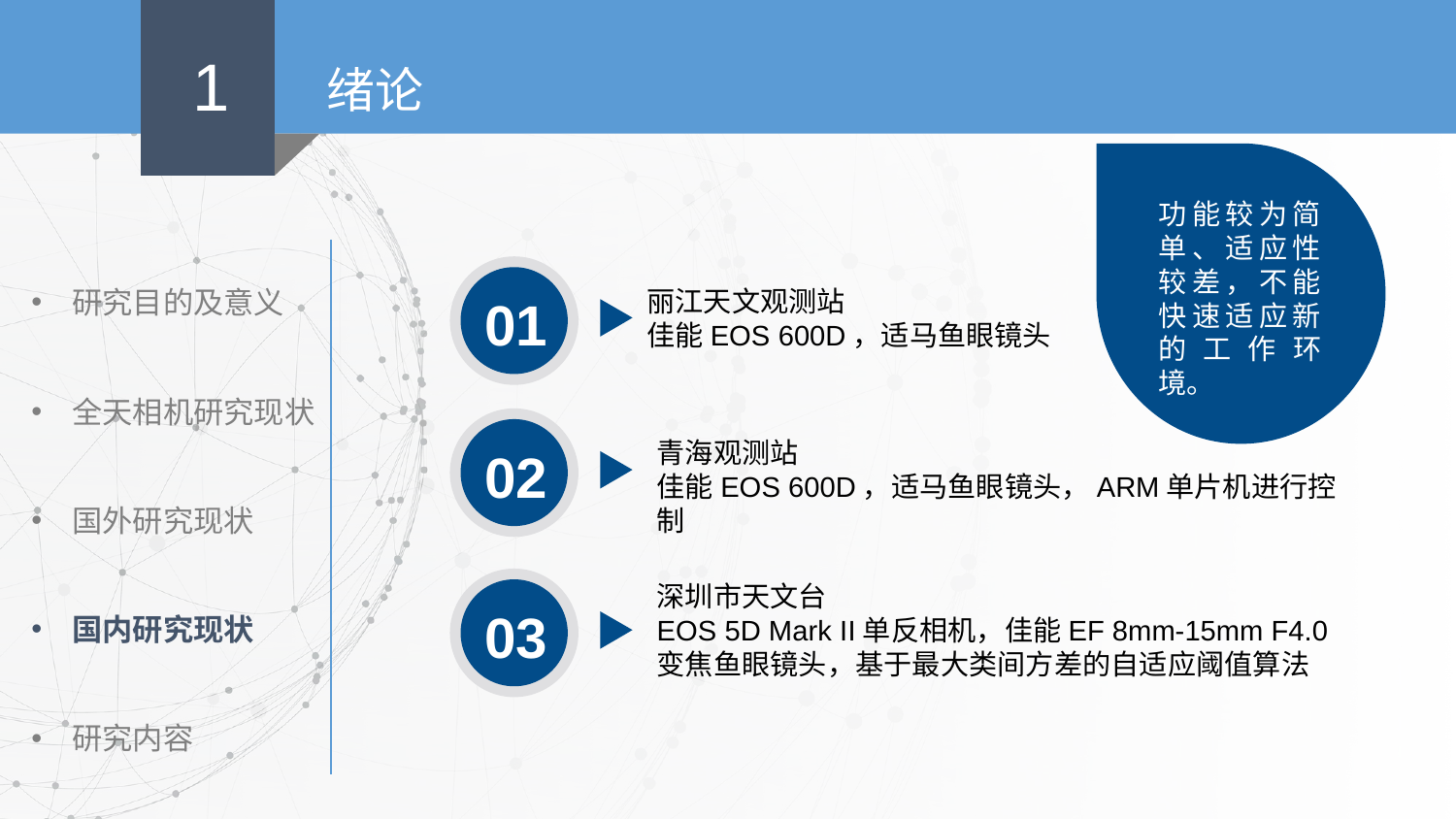

1
绪论

功能较为简单、适应性较差，不能快速适应新的工作环境。
研究目的及意义
全天相机研究现状
国外研究现状
国内研究现状
研究内容

丽江天文观测站
佳能EOS 600D，适马鱼眼镜头
01

青海观测站
佳能EOS 600D，适马鱼眼镜头，ARM单片机进行控制
02

深圳市天文台
EOS 5D Mark II单反相机，佳能EF 8mm-15mm F4.0变焦鱼眼镜头，基于最大类间方差的自适应阈值算法

03